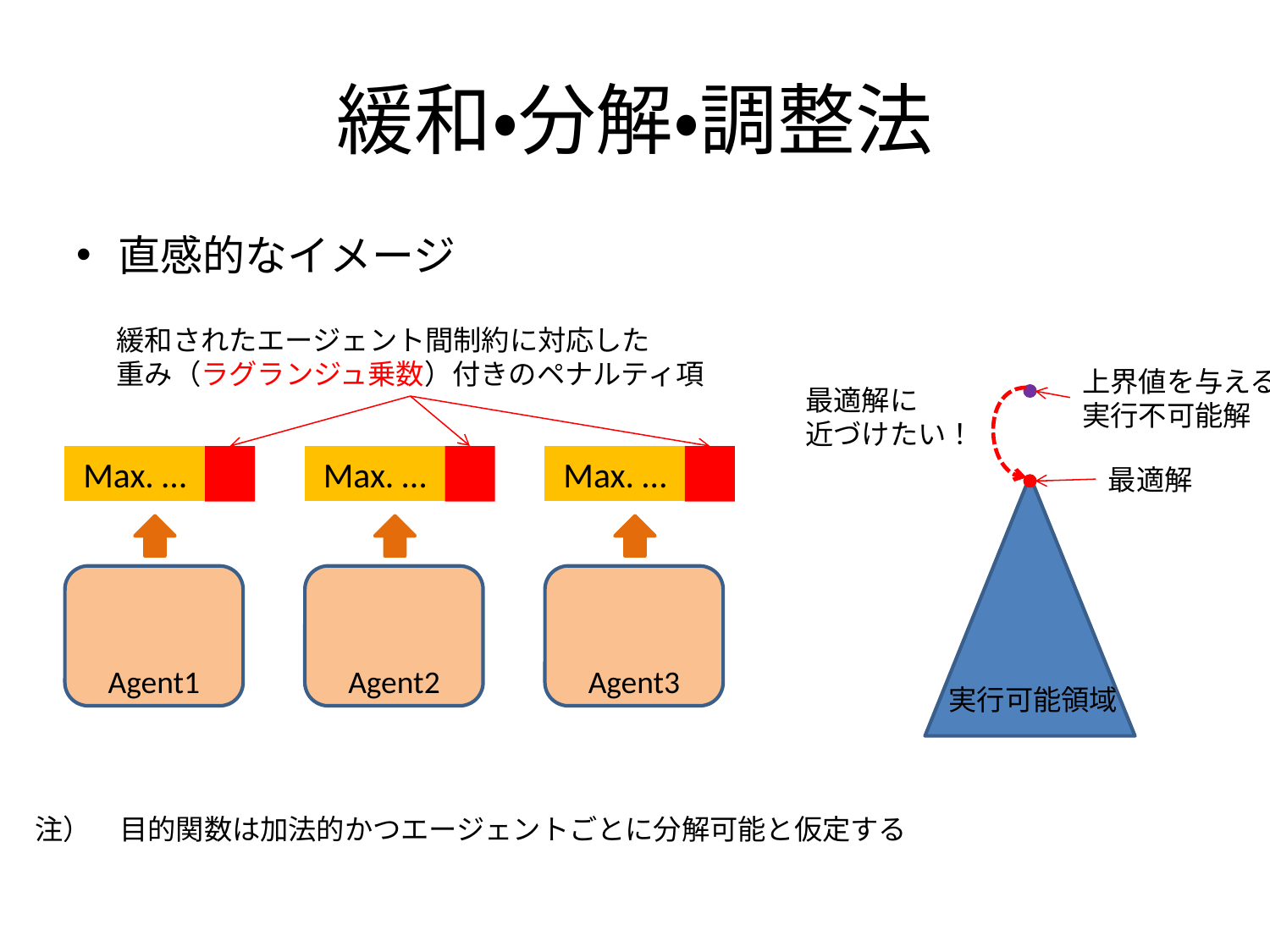

# 緩和・分解・調整法
直感的なイメージ
緩和されたエージェント間制約に対応した
重み（ラグランジュ乗数）付きのペナルティ項
上界値を与える
実行不可能解
最適解に
近づけたい！

Max. …

Max. …

Max. …

最適解

Agent1
Agent2
Agent3
実行可能領域
注）　目的関数は加法的かつエージェントごとに分解可能と仮定する